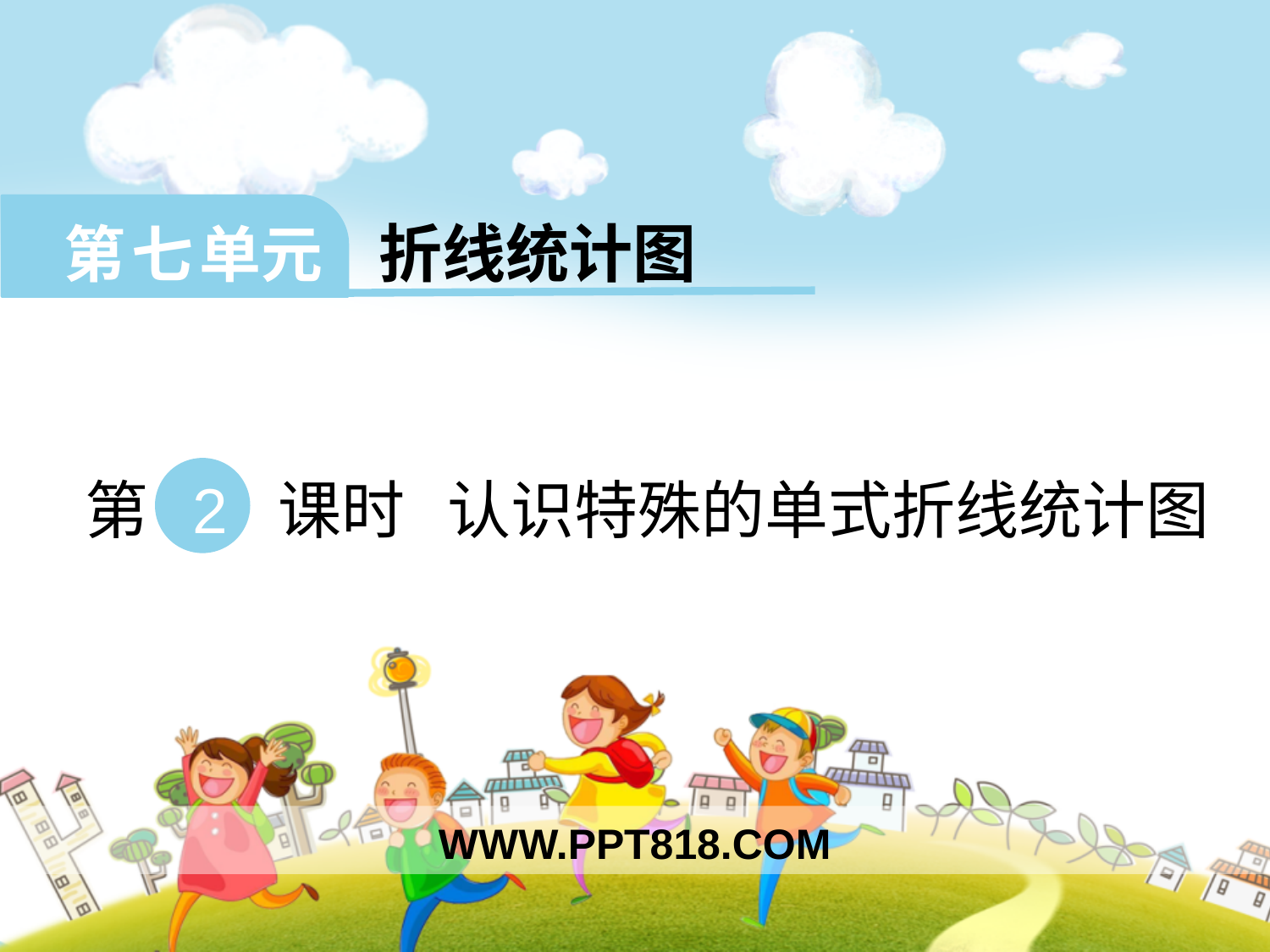

第 七 单元    折线统计图

  第  2  课时   认识特殊的单式折线统计图
WWW.PPT818.COM